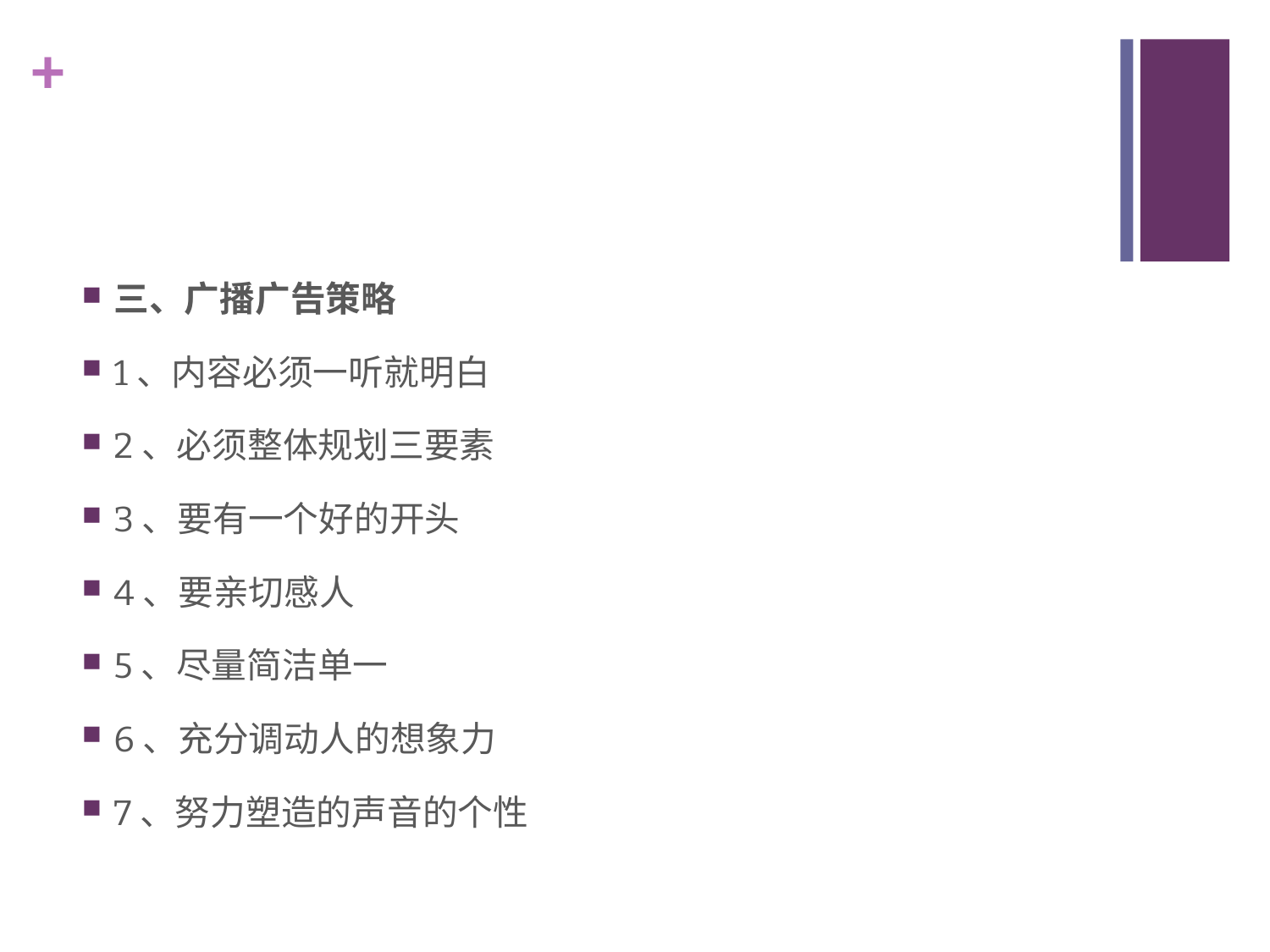

#
三、广播广告策略
1、内容必须一听就明白
2、必须整体规划三要素
3、要有一个好的开头
4、要亲切感人
5、尽量简洁单一
6、充分调动人的想象力
7、努力塑造的声音的个性